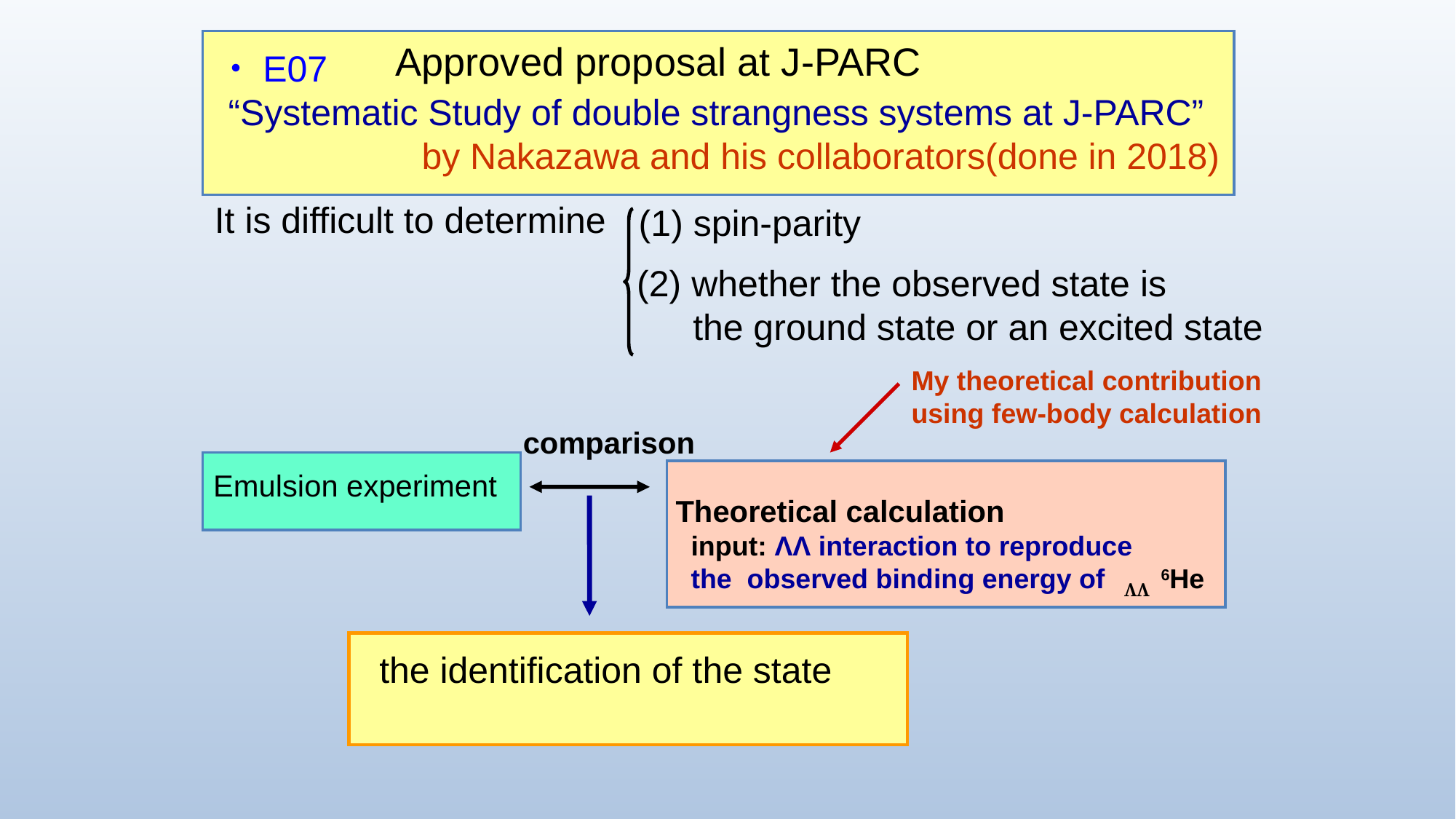

Approved proposal at J-PARC

・E07
 “Systematic Study of double strangness systems at J-PARC”
                    by Nakazawa and his collaborators(done in 2018)
It is difficult to determine
(1) spin-parity

(2) whether the observed state is
               the ground state or an excited state
My theoretical contribution
using few-body calculation

comparison

Emulsion experiment

Theoretical calculation
  input: ΛΛ interaction to reproduce
  the  observed binding energy of  　6He

ΛΛ

the identification of the state